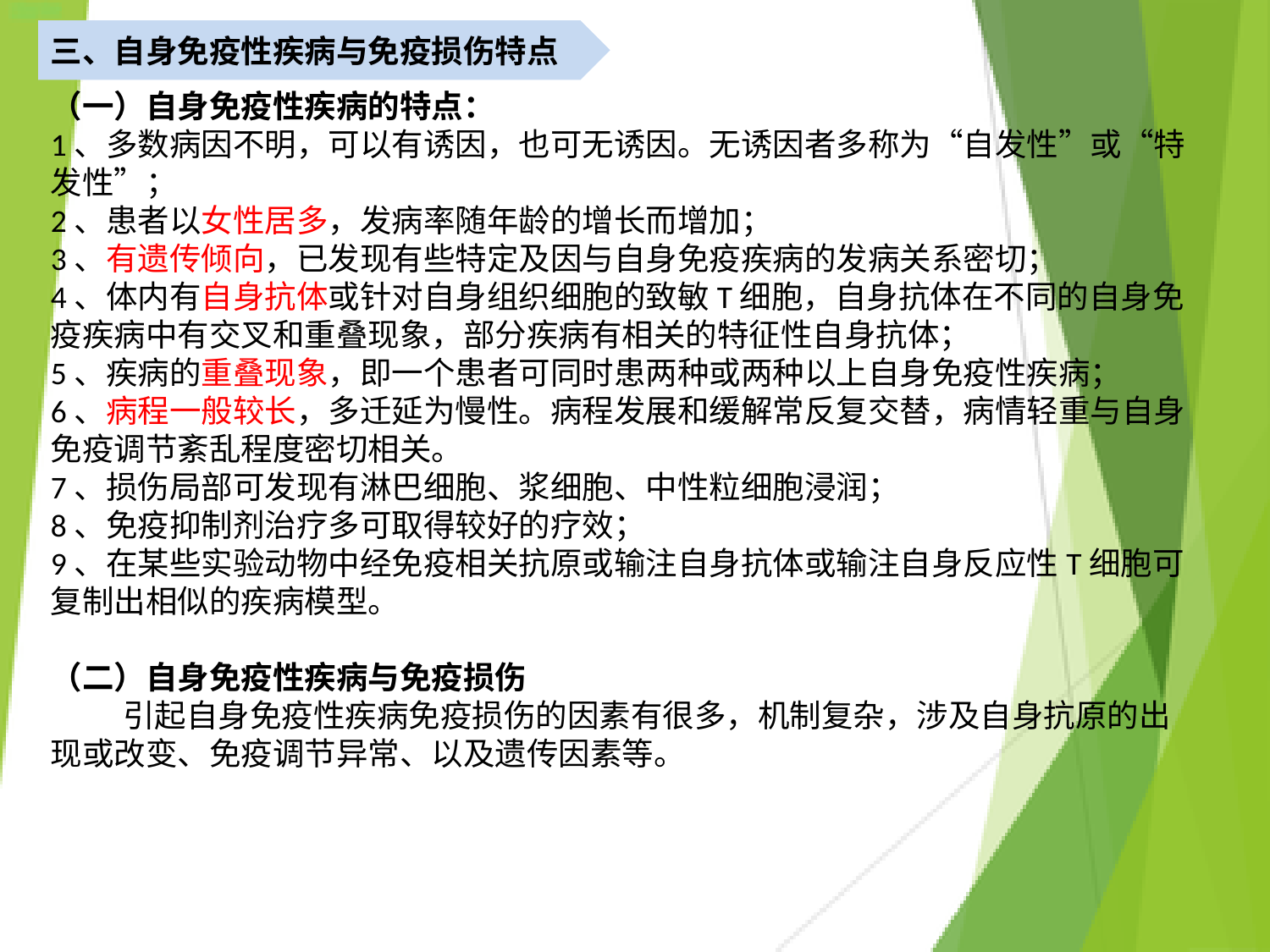

三、自身免疫性疾病与免疫损伤特点
（一）自身免疫性疾病的特点：
1、多数病因不明，可以有诱因，也可无诱因。无诱因者多称为“自发性”或“特发性”；
2、患者以女性居多，发病率随年龄的增长而增加；
3、有遗传倾向，已发现有些特定及因与自身免疫疾病的发病关系密切；
4、体内有自身抗体或针对自身组织细胞的致敏T细胞，自身抗体在不同的自身免疫疾病中有交叉和重叠现象，部分疾病有相关的特征性自身抗体；
5、疾病的重叠现象，即一个患者可同时患两种或两种以上自身免疫性疾病；
6、病程一般较长，多迁延为慢性。病程发展和缓解常反复交替，病情轻重与自身免疫调节紊乱程度密切相关。
7、损伤局部可发现有淋巴细胞、浆细胞、中性粒细胞浸润；
8、免疫抑制剂治疗多可取得较好的疗效；
9、在某些实验动物中经免疫相关抗原或输注自身抗体或输注自身反应性T细胞可复制出相似的疾病模型。

（二）自身免疫性疾病与免疫损伤
         引起自身免疫性疾病免疫损伤的因素有很多，机制复杂，涉及自身抗原的出现或改变、免疫调节异常、以及遗传因素等。